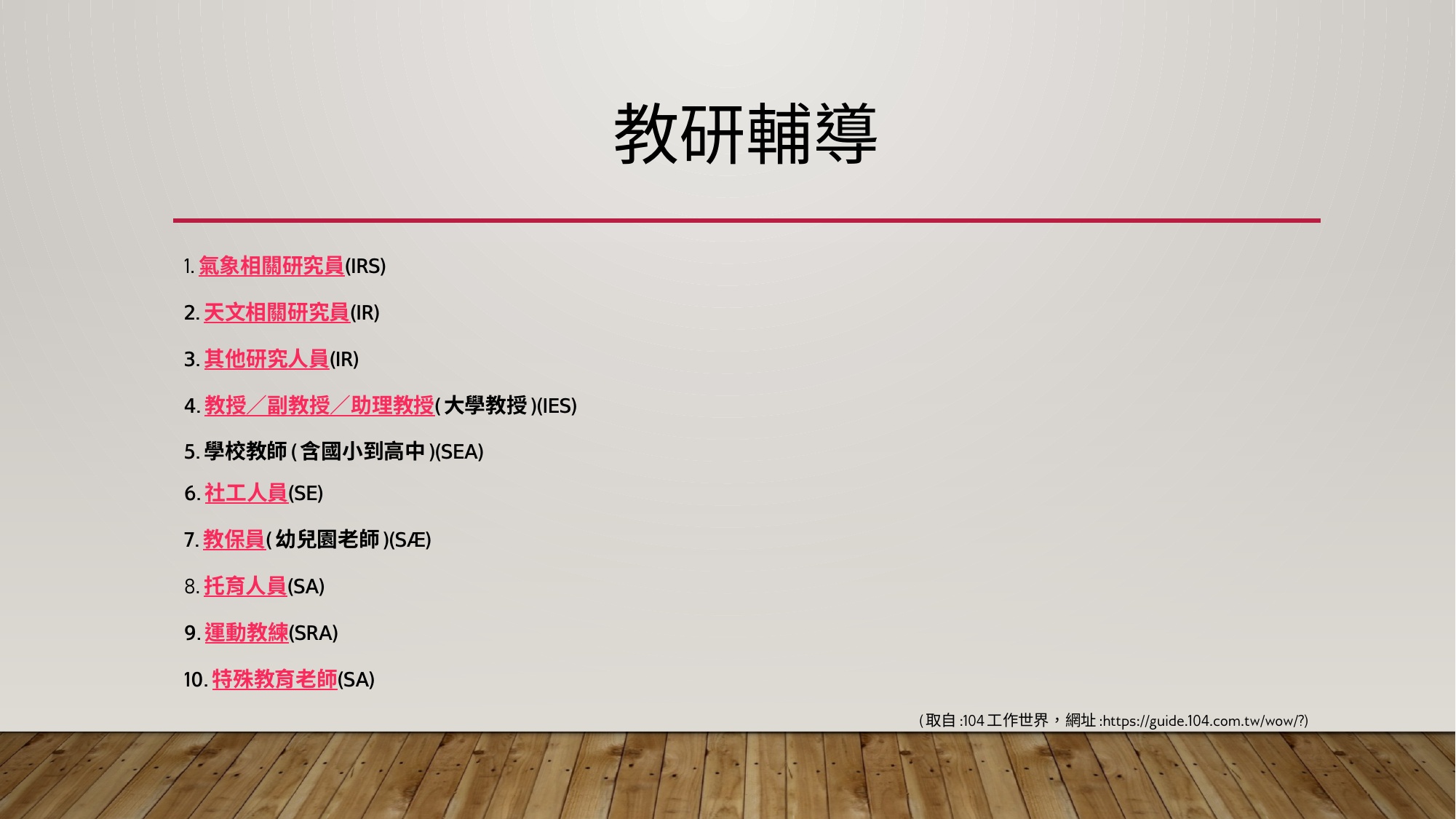

# 教研輔導
1.氣象相關研究員(IRS)
2.天文相關研究員(IR)
3.其他研究人員(IR)
4.教授∕副教授∕助理教授(大學教授)(IES)
5.學校教師(含國小到高中)(SEA)
6.社工人員(SE)
7.教保員(幼兒園老師)(SAE)
8.托育人員(SA)
9.運動教練(SRA)
10.特殊教育老師(SA)
(取自:104工作世界，網址:https://guide.104.com.tw/wow/?)